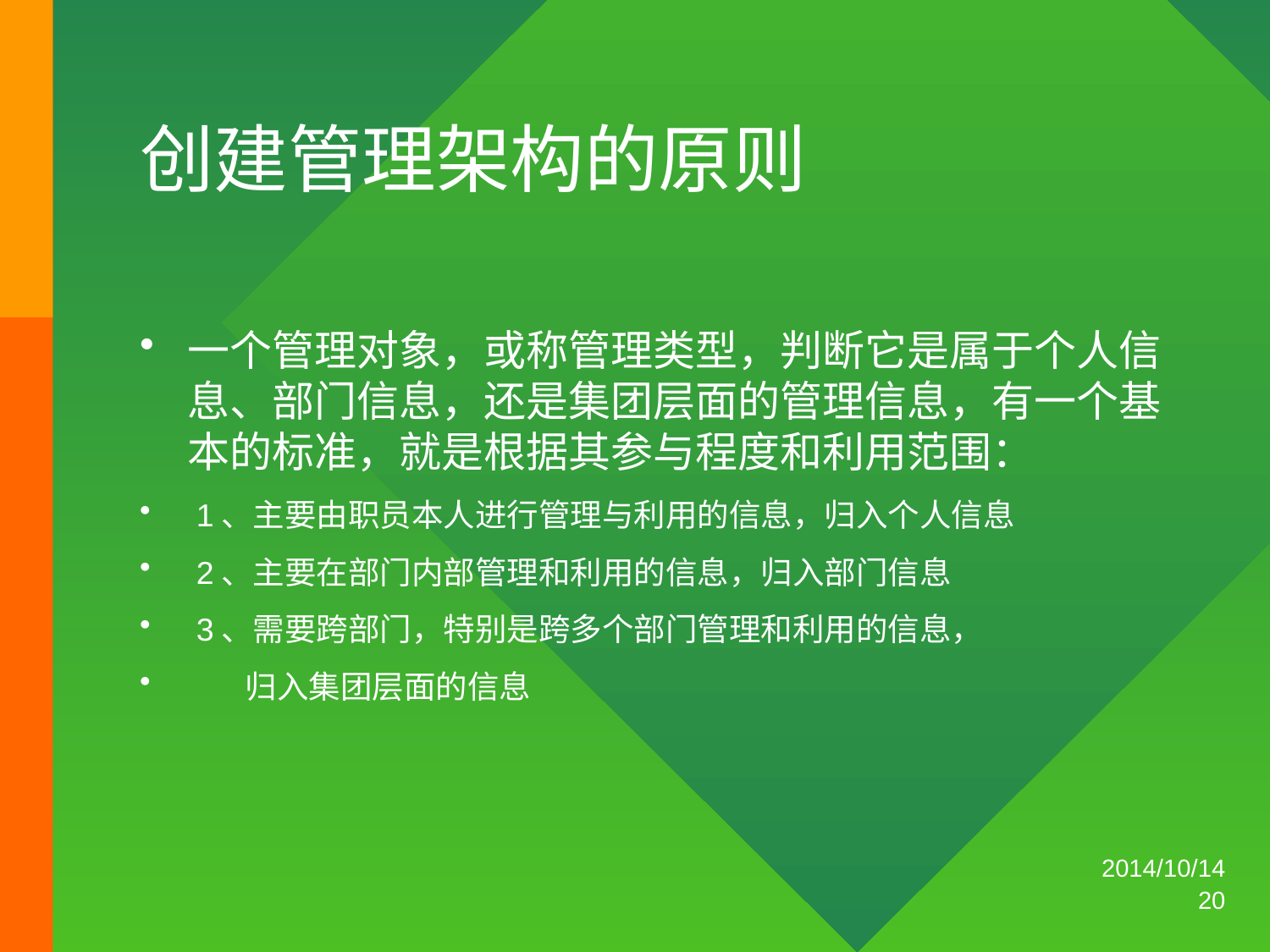

？？电气装备集团办公自动化
# 创建管理架构的原则
一个管理对象，或称管理类型，判断它是属于个人信息、部门信息，还是集团层面的管理信息，有一个基本的标准，就是根据其参与程度和利用范围：
 1、主要由职员本人进行管理与利用的信息，归入个人信息
 2、主要在部门内部管理和利用的信息，归入部门信息
 3、需要跨部门，特别是跨多个部门管理和利用的信息，
       归入集团层面的信息
2014/10/14
20